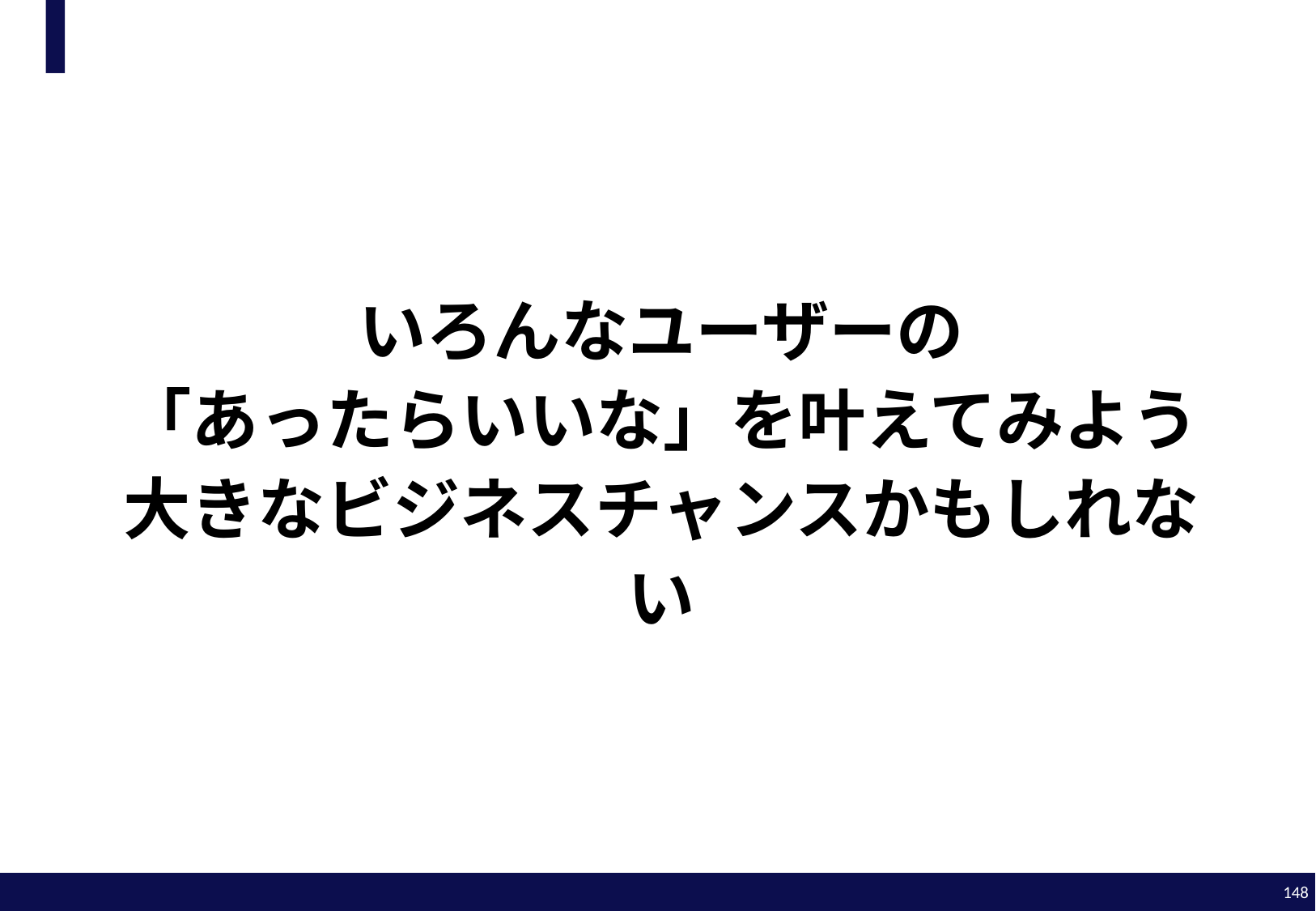

#
いろんなユーザーの
「あったらいいな」を叶えてみよう
大きなビジネスチャンスかもしれない